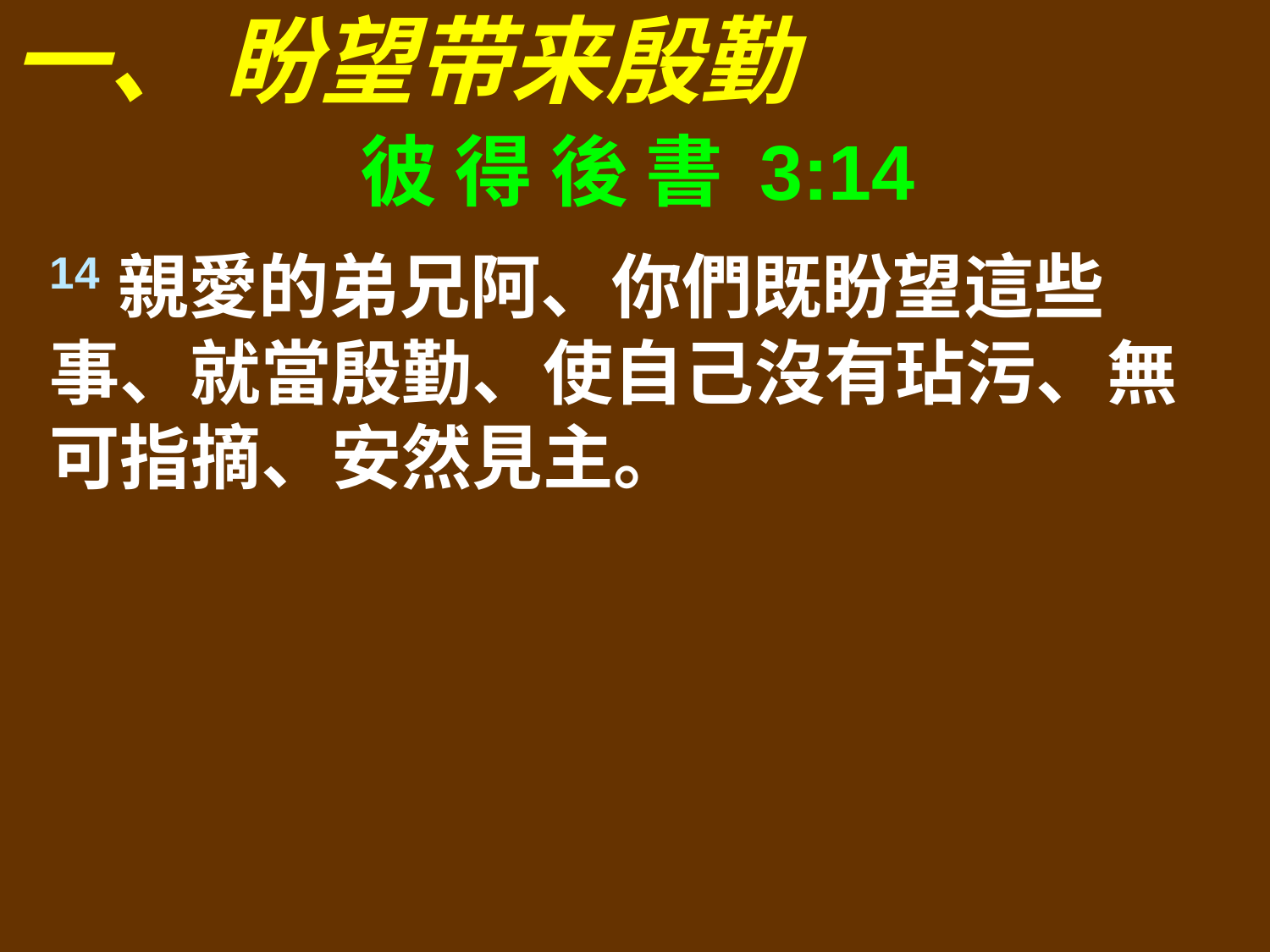

一、 盼望带来殷勤
彼 得 後 書 3:14
14親愛的弟兄阿、你們既盼望這些事、就當殷勤、使自己沒有玷污、無可指摘、安然見主。